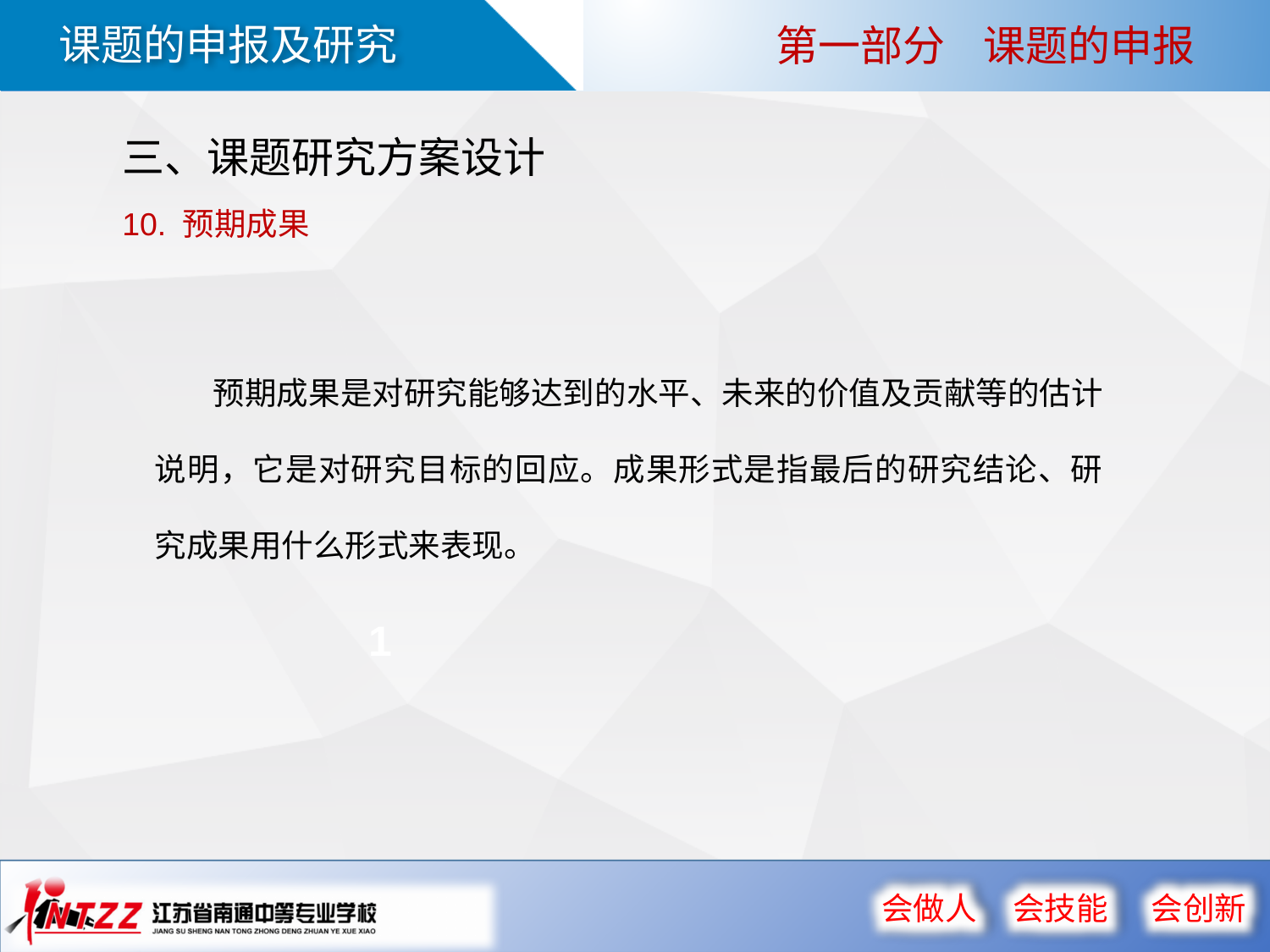

第一部分    课题的申报
三、课题研究方案设计
10. 预期成果
       预期成果是对研究能够达到的水平、未来的价值及贡献等的估计说明，它是对研究目标的回应。成果形式是指最后的研究结论、研究成果用什么形式来表现。
1